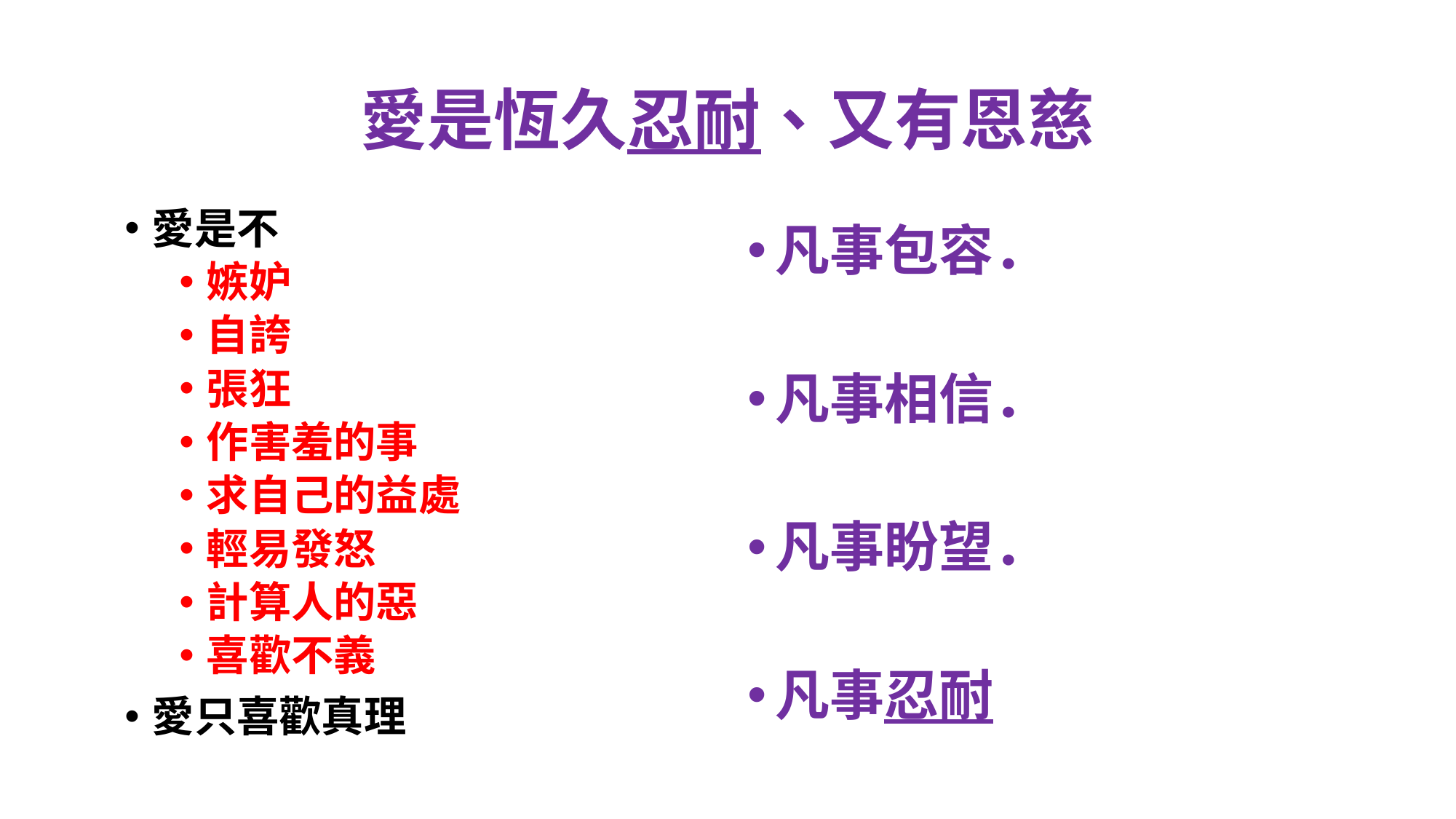

# 愛是恆久忍耐、又有恩慈
愛是不
嫉妒
自誇
張狂
作害羞的事
求自己的益處
輕易發怒
計算人的惡
喜歡不義
愛只喜歡真理
凡事包容．

凡事相信．

凡事盼望．

凡事忍耐